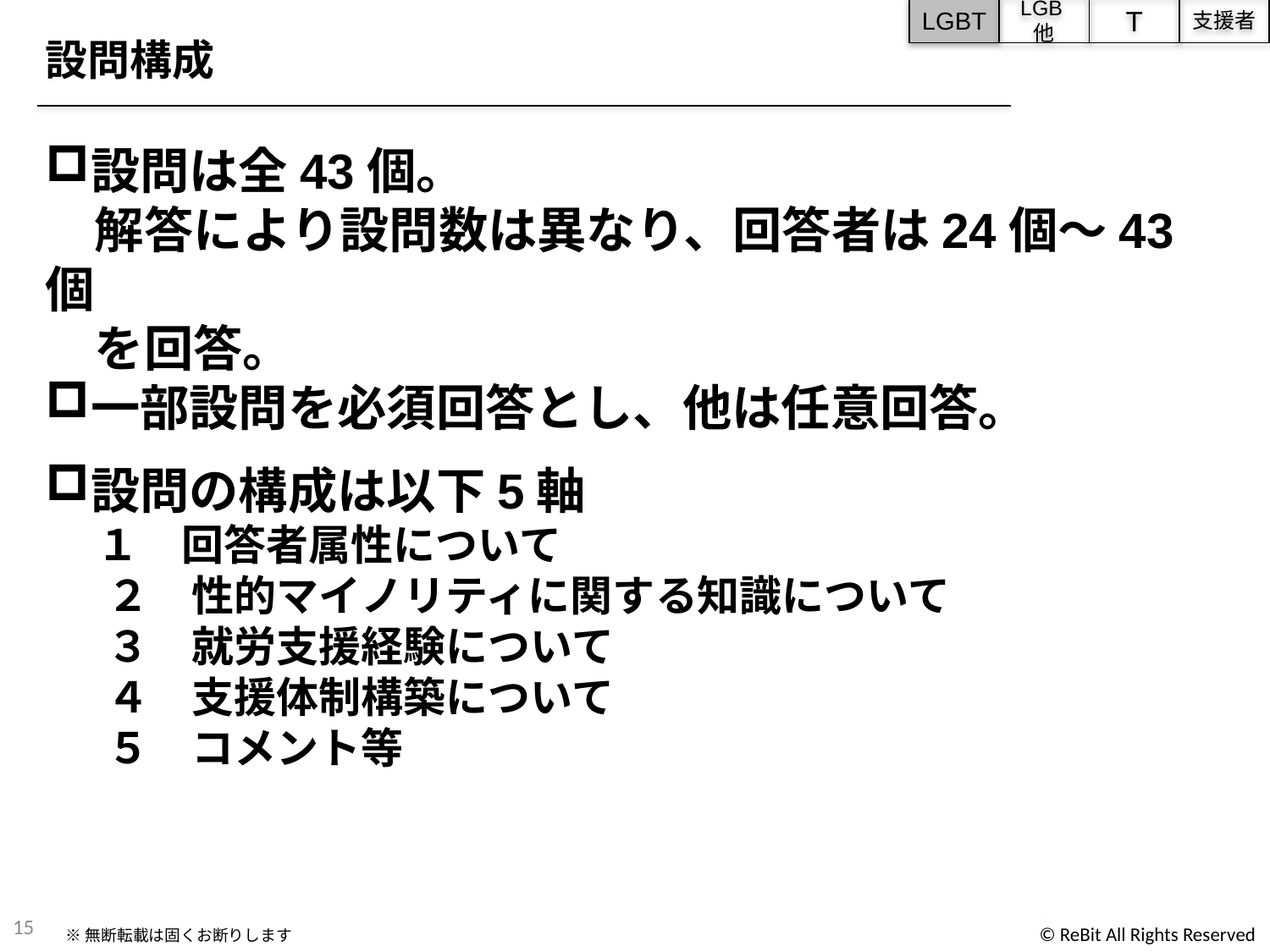

LGBT
LGB他
T
支援者

設問構成
設問は全43個。
　解答により設問数は異なり、回答者は24個〜43個
　を回答。
一部設問を必須回答とし、他は任意回答。

設問の構成は以下5軸
　 １　回答者属性について
 　２　性的マイノリティに関する知識について
 　３　就労支援経験について
 　４　支援体制構築について
 　５　コメント等

15